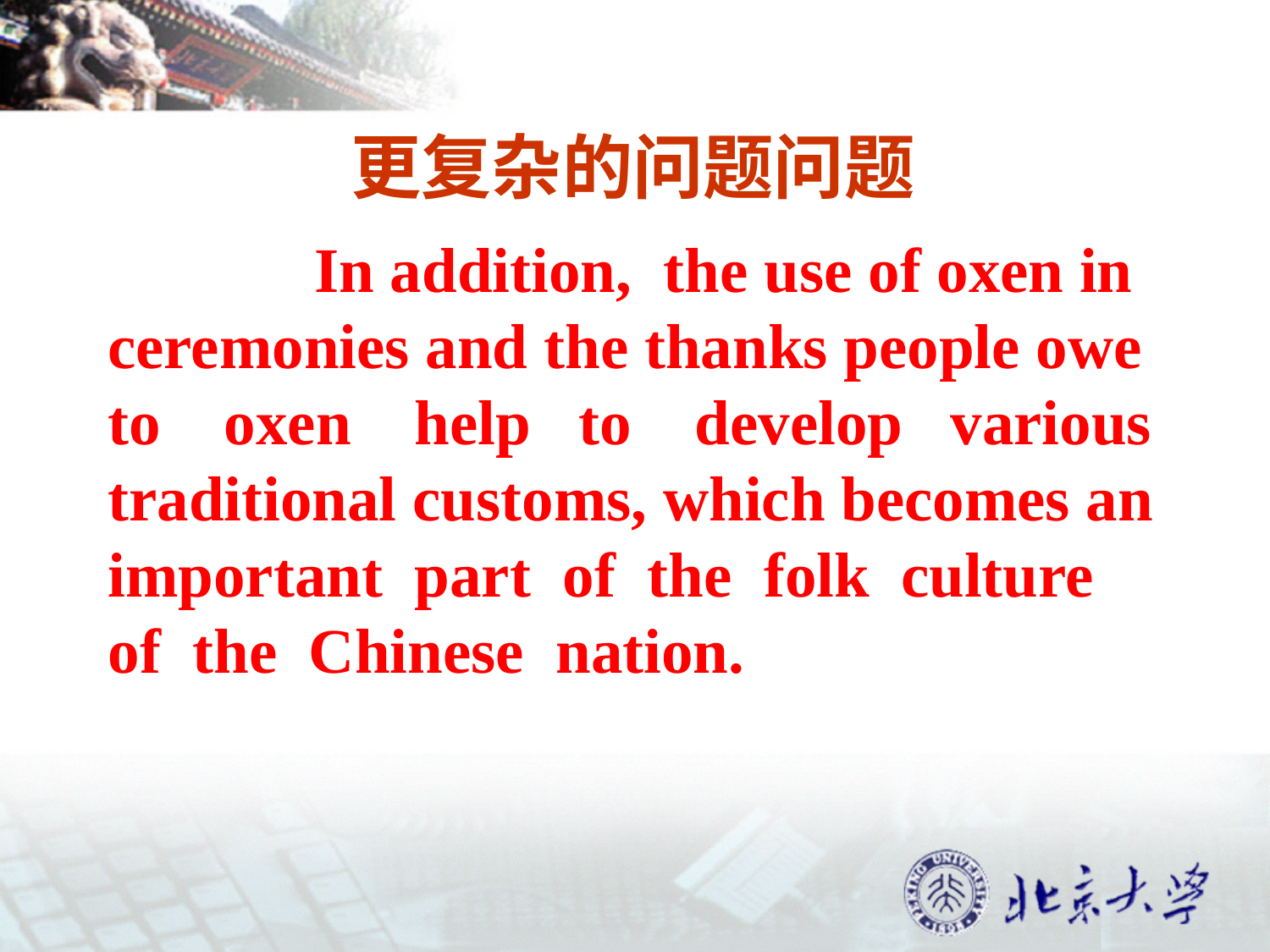

# 更复杂的问题问题
             In addition,  the use of oxen in ceremonies and the thanks people owe to    oxen    help   to    develop   various traditional customs, which becomes an important  part  of  the  folk  culture of  the  Chinese  nation.